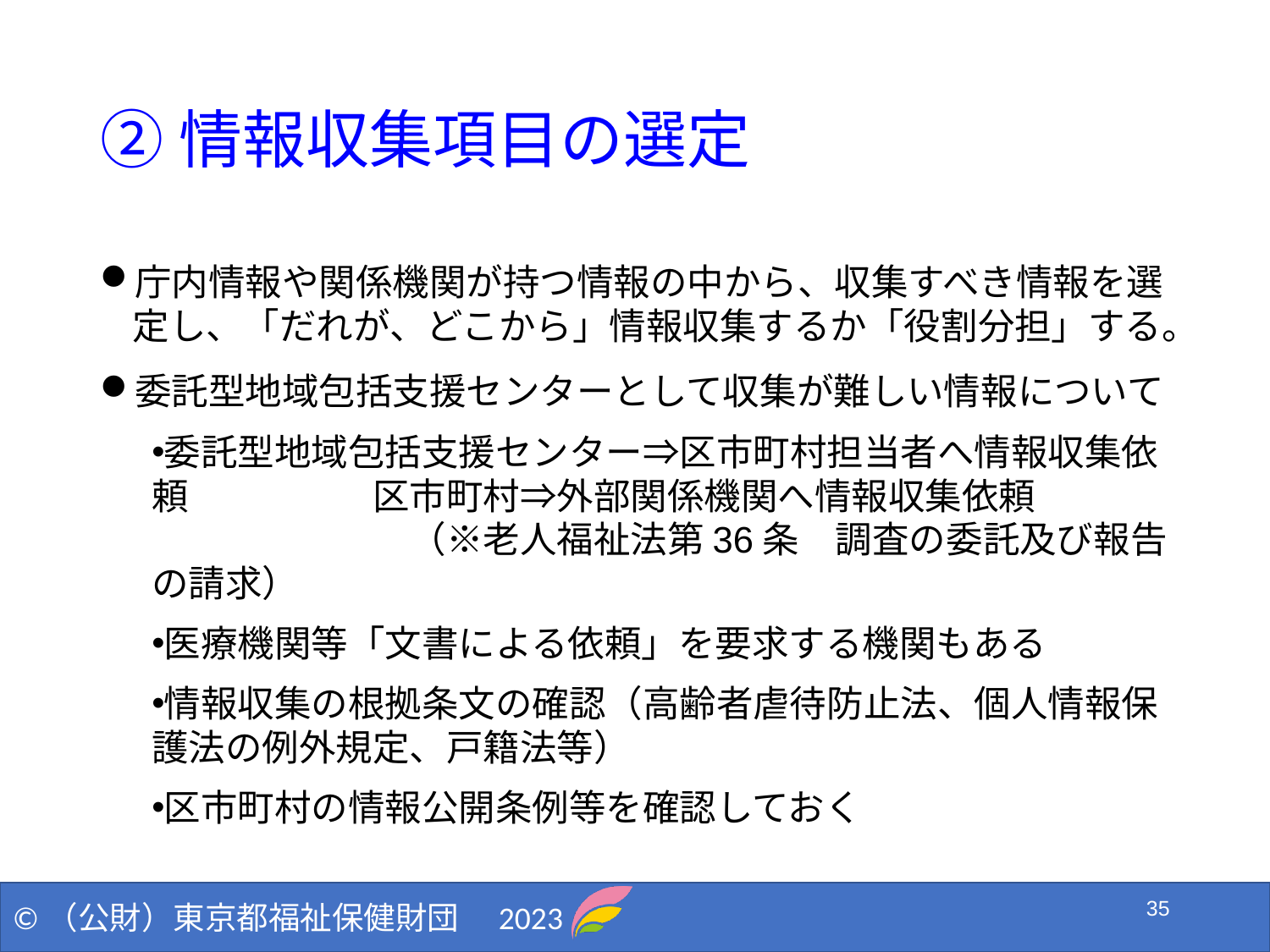

# ②情報収集項目の選定
庁内情報や関係機関が持つ情報の中から、収集すべき情報を選定し、「だれが、どこから」情報収集するか「役割分担」する。
委託型地域包括支援センターとして収集が難しい情報について
委託型地域包括支援センター⇒区市町村担当者へ情報収集依頼　　　　　区市町村⇒外部関係機関へ情報収集依頼
　　　　　　　（※老人福祉法第36条　調査の委託及び報告の請求）
医療機関等「文書による依頼」を要求する機関もある
情報収集の根拠条文の確認（高齢者虐待防止法、個人情報保護法の例外規定、戸籍法等）
区市町村の情報公開条例等を確認しておく

35